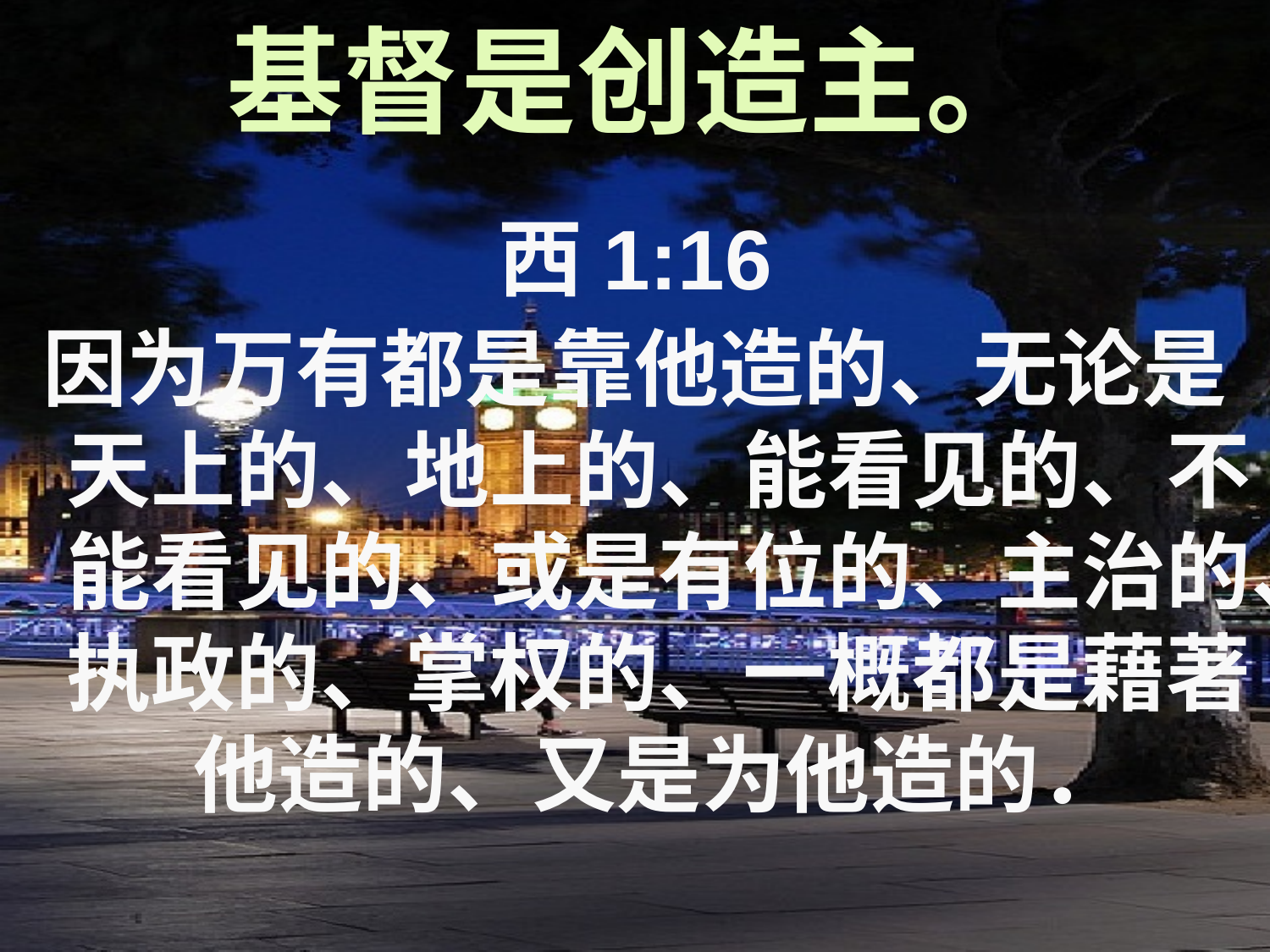

基督是创造主。
西1:16
因为万有都是靠他造的、无论是天上的、地上的、能看见的、不能看见的、或是有位的、主治的、执政的、掌权的、一概都是藉著他造的、又是为他造的．